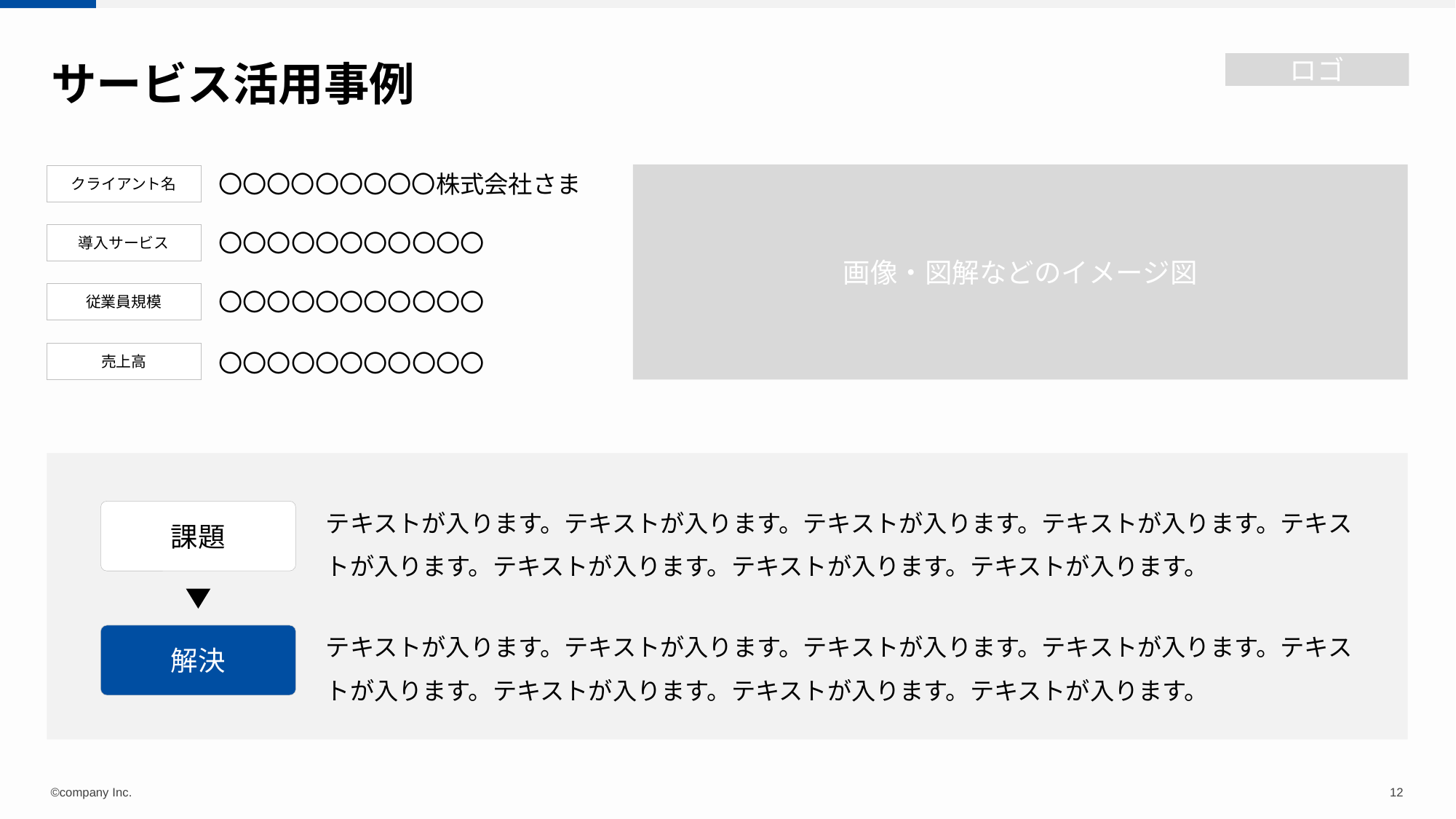

サービス活用事例
〇〇〇〇〇〇〇〇〇株式会社さま
画像・図解などのイメージ図
クライアント名
〇〇〇〇〇〇〇〇〇〇〇
導入サービス
〇〇〇〇〇〇〇〇〇〇〇
従業員規模
売上高
〇〇〇〇〇〇〇〇〇〇〇

テキストが入ります。テキストが入ります。テキストが入ります。テキストが入ります。テキストが入ります。テキストが入ります。テキストが入ります。テキストが入ります。
課題

テキストが入ります。テキストが入ります。テキストが入ります。テキストが入ります。テキストが入ります。テキストが入ります。テキストが入ります。テキストが入ります。
解決